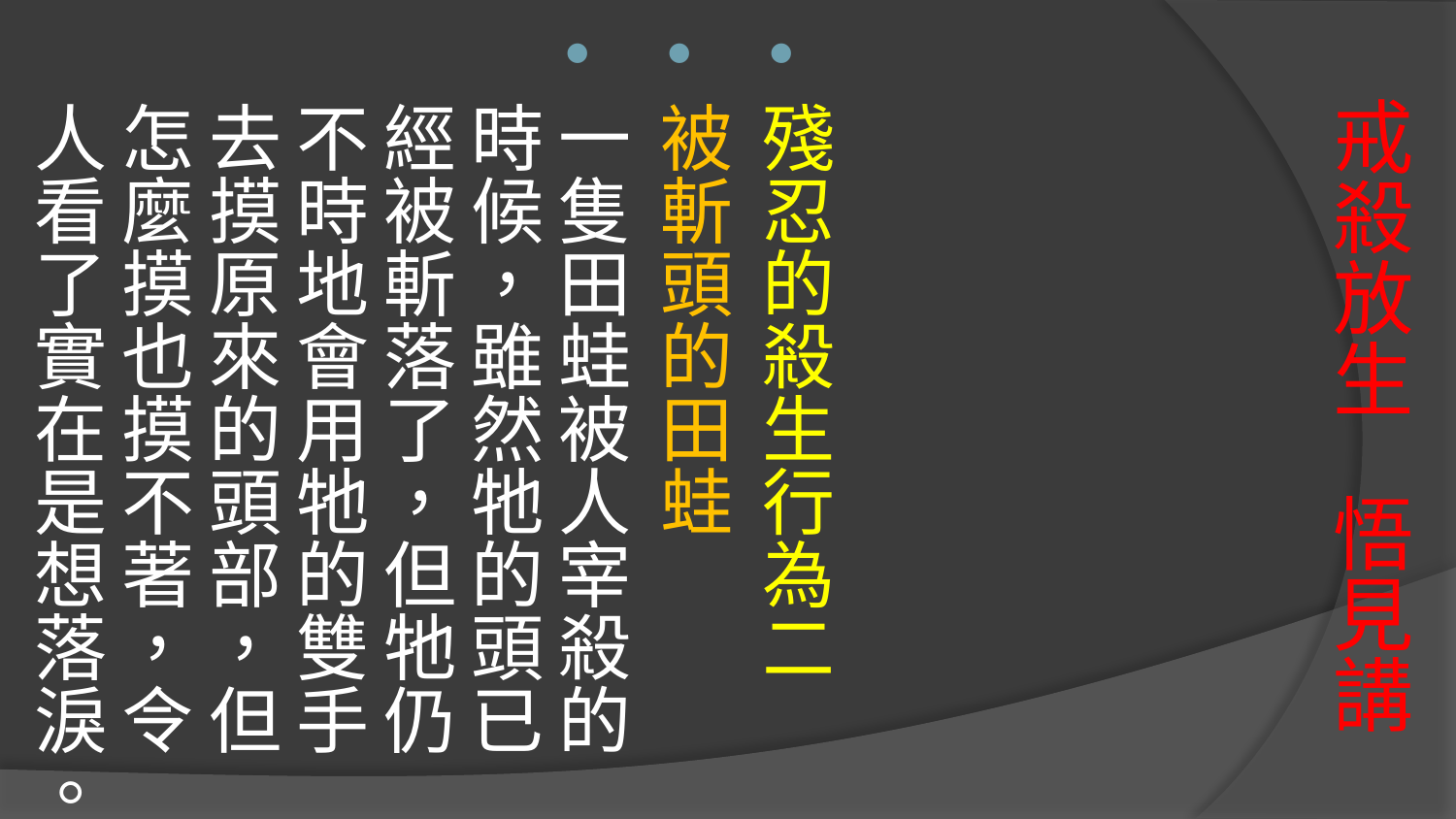

殘忍的殺生行為二
被斬頭的田蛙
一隻田蛙被人宰殺的時候，雖然牠的頭已經被斬落了，但牠仍不時地會用牠的雙手去摸原來的頭部，但怎麼摸也摸不著，令人看了實在是想落淚。
# 戒殺放生    悟見講